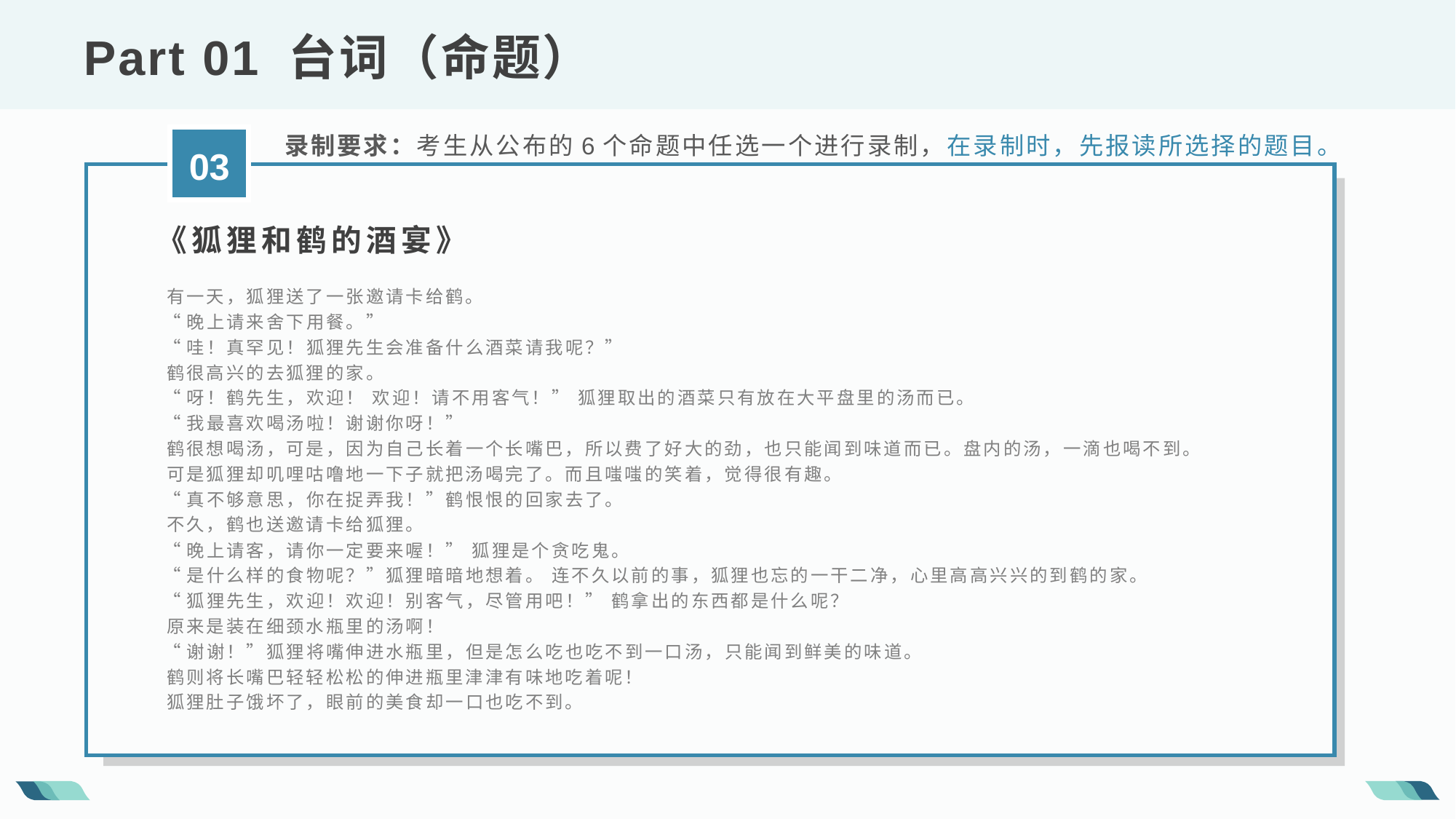

Part 01 台词（命题）
录制要求：考生从公布的6个命题中任选一个进行录制，在录制时，先报读所选择的题目。

03

《狐狸和鹤的酒宴》
    有一天，狐狸送了一张邀请卡给鹤。
    “晚上请来舍下用餐。”
    “哇！真罕见！狐狸先生会准备什么酒菜请我呢？”
    鹤很高兴的去狐狸的家。
    “呀！鹤先生，欢迎！ 欢迎！请不用客气！” 狐狸取出的酒菜只有放在大平盘里的汤而已。
    “我最喜欢喝汤啦！谢谢你呀！”
    鹤很想喝汤，可是，因为自己长着一个长嘴巴，所以费了好大的劲，也只能闻到味道而已。盘内的汤，一滴也喝不到。
    可是狐狸却叽哩咕噜地一下子就把汤喝完了。而且嗤嗤的笑着，觉得很有趣。
    “真不够意思，你在捉弄我！”鹤恨恨的回家去了。
    不久，鹤也送邀请卡给狐狸。
    “晚上请客，请你一定要来喔！” 狐狸是个贪吃鬼。
    “是什么样的食物呢？”狐狸暗暗地想着。 连不久以前的事，狐狸也忘的一干二净，心里高高兴兴的到鹤的家。
    “狐狸先生，欢迎！欢迎！别客气，尽管用吧！” 鹤拿出的东西都是什么呢？
    原来是装在细颈水瓶里的汤啊！
    “谢谢！”狐狸将嘴伸进水瓶里，但是怎么吃也吃不到一口汤，只能闻到鲜美的味道。
    鹤则将长嘴巴轻轻松松的伸进瓶里津津有味地吃着呢！
    狐狸肚子饿坏了，眼前的美食却一口也吃不到。